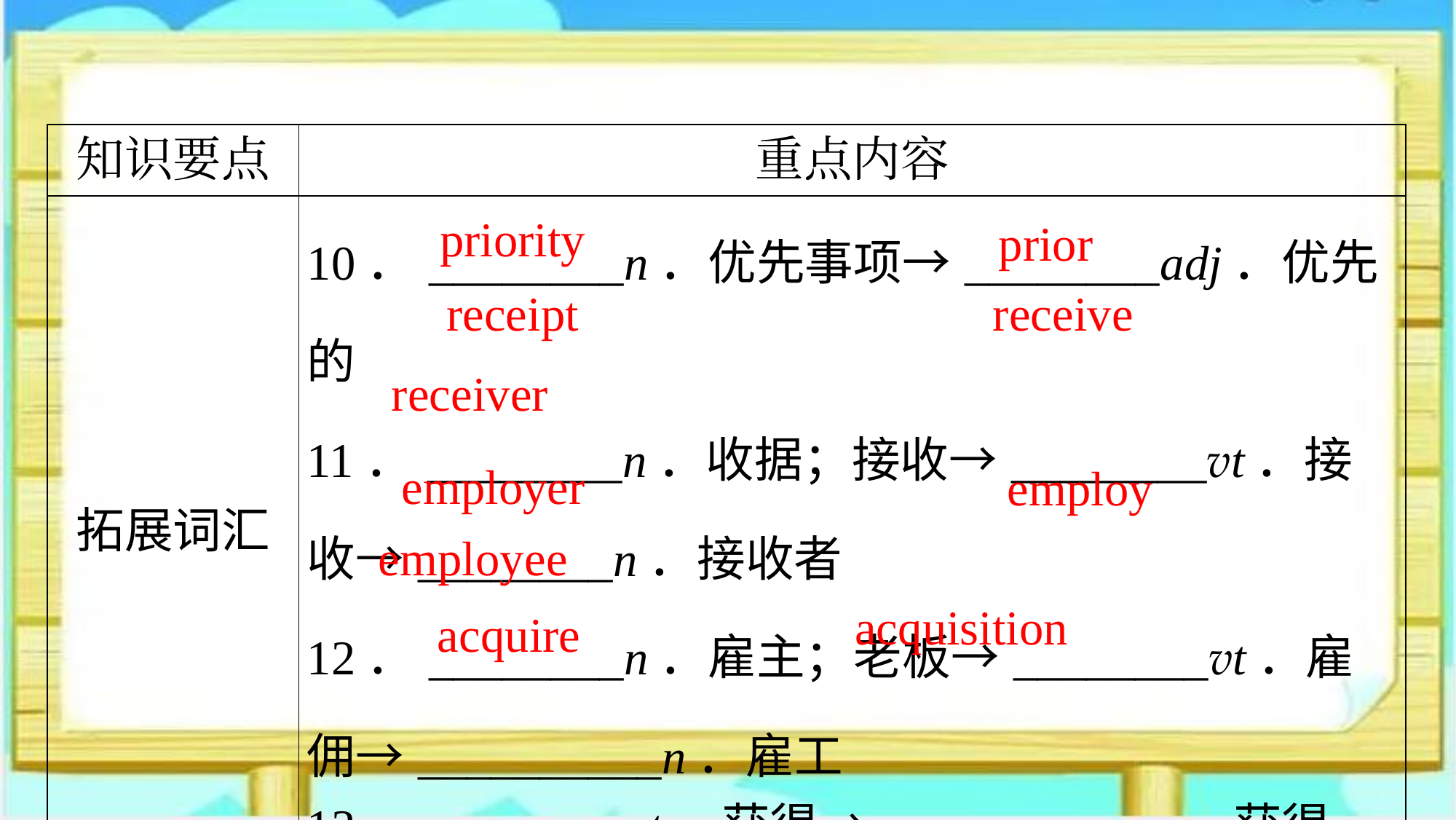

| 知识要点 | 重点内容 |
| --- | --- |
| 拓展词汇 | 10．\_\_\_\_\_\_\_\_n．优先事项→\_\_\_\_\_\_\_\_adj．优先的 11．\_\_\_\_\_\_\_\_n．收据；接收→\_\_\_\_\_\_\_\_vt．接收→\_\_\_\_\_\_\_\_n．接收者 12．\_\_\_\_\_\_\_\_n．雇主；老板→\_\_\_\_\_\_\_\_vt．雇佣→\_\_\_\_\_\_\_\_\_\_n．雇工 13．\_\_\_\_\_\_\_\_vt．获得→\_\_\_\_\_\_\_\_\_\_\_n．获得 |
priority
prior
receipt
receive
receiver
employer
employ
employee
acquisition
acquire